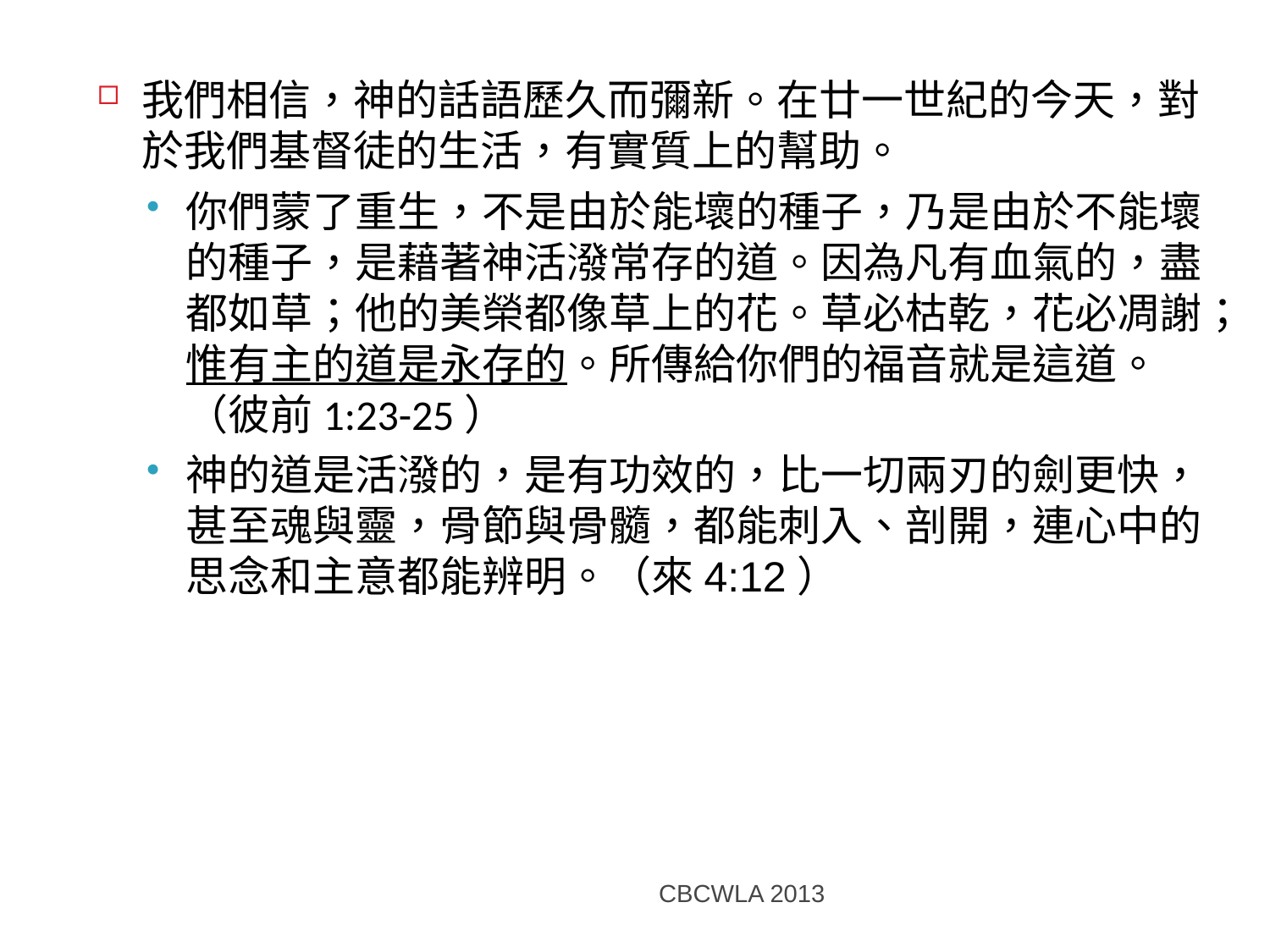

我們相信，神的話語歷久而彌新。在廿一世紀的今天，對於我們基督徒的生活，有實質上的幫助。
你們蒙了重生，不是由於能壞的種子，乃是由於不能壞的種子，是藉著神活潑常存的道。因為凡有血氣的，盡都如草；他的美榮都像草上的花。草必枯乾，花必凋謝；惟有主的道是永存的。所傳給你們的福音就是這道。（彼前1:23-25）
神的道是活潑的，是有功效的，比一切兩刃的劍更快，甚至魂與靈，骨節與骨髓，都能刺入、剖開，連心中的思念和主意都能辨明。（來4:12）
CBCWLA 2013